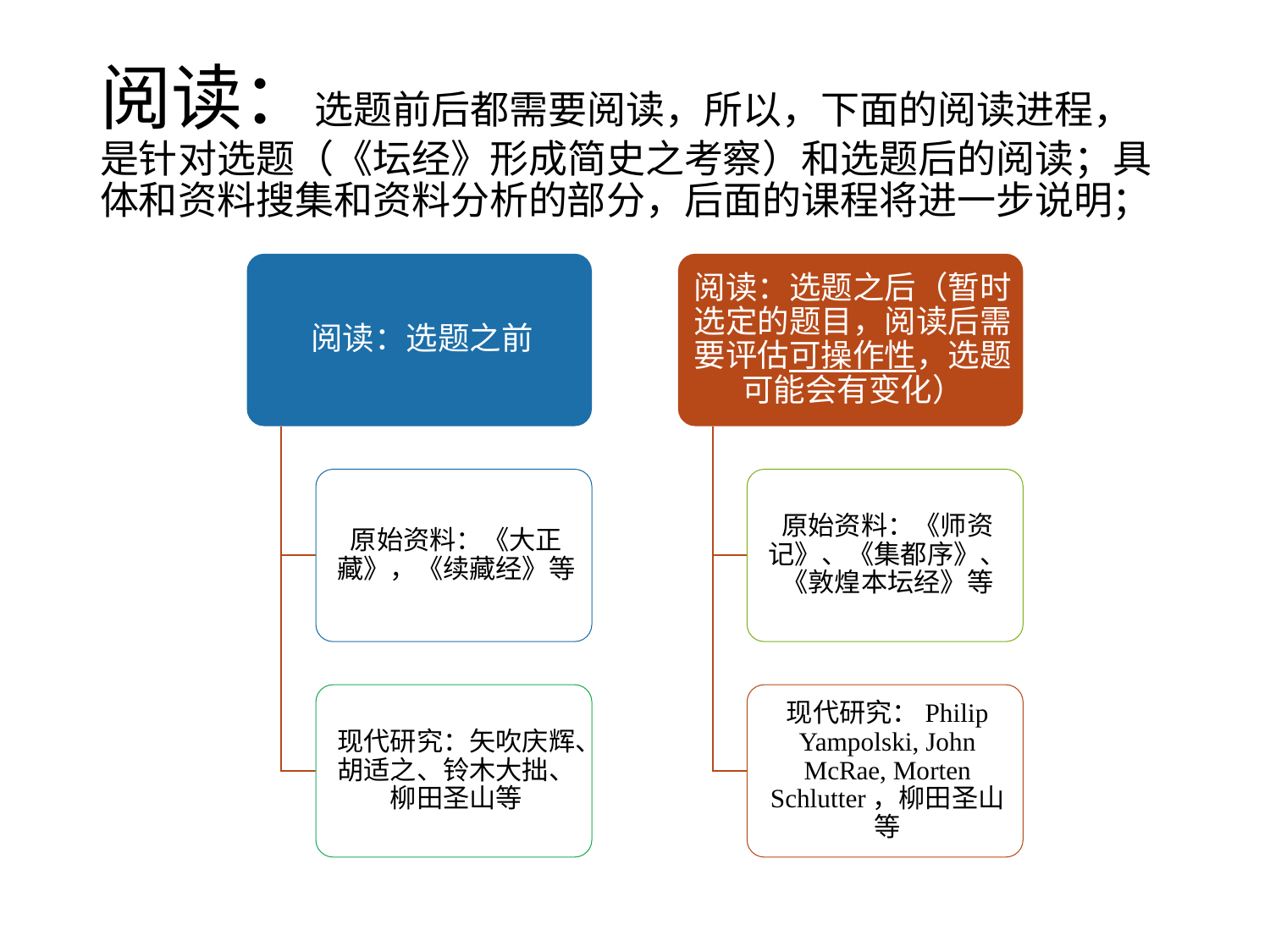

# 阅读：选题前后都需要阅读，所以，下面的阅读进程，是针对选题（《坛经》形成简史之考察）和选题后的阅读；具体和资料搜集和资料分析的部分，后面的课程将进一步说明；
阅读：选题之前
原始资料：《大正藏》，《续藏经》等
现代研究：矢吹庆辉、胡适之、铃木大拙、柳田圣山等
阅读：选题之后（暂时选定的题目，阅读后需要评估可操作性，选题可能会有变化）
原始资料：《师资记》、《集都序》、《敦煌本坛经》等
现代研究：Philip Yampolski, John McRae, Morten Schlutter，柳田圣山等